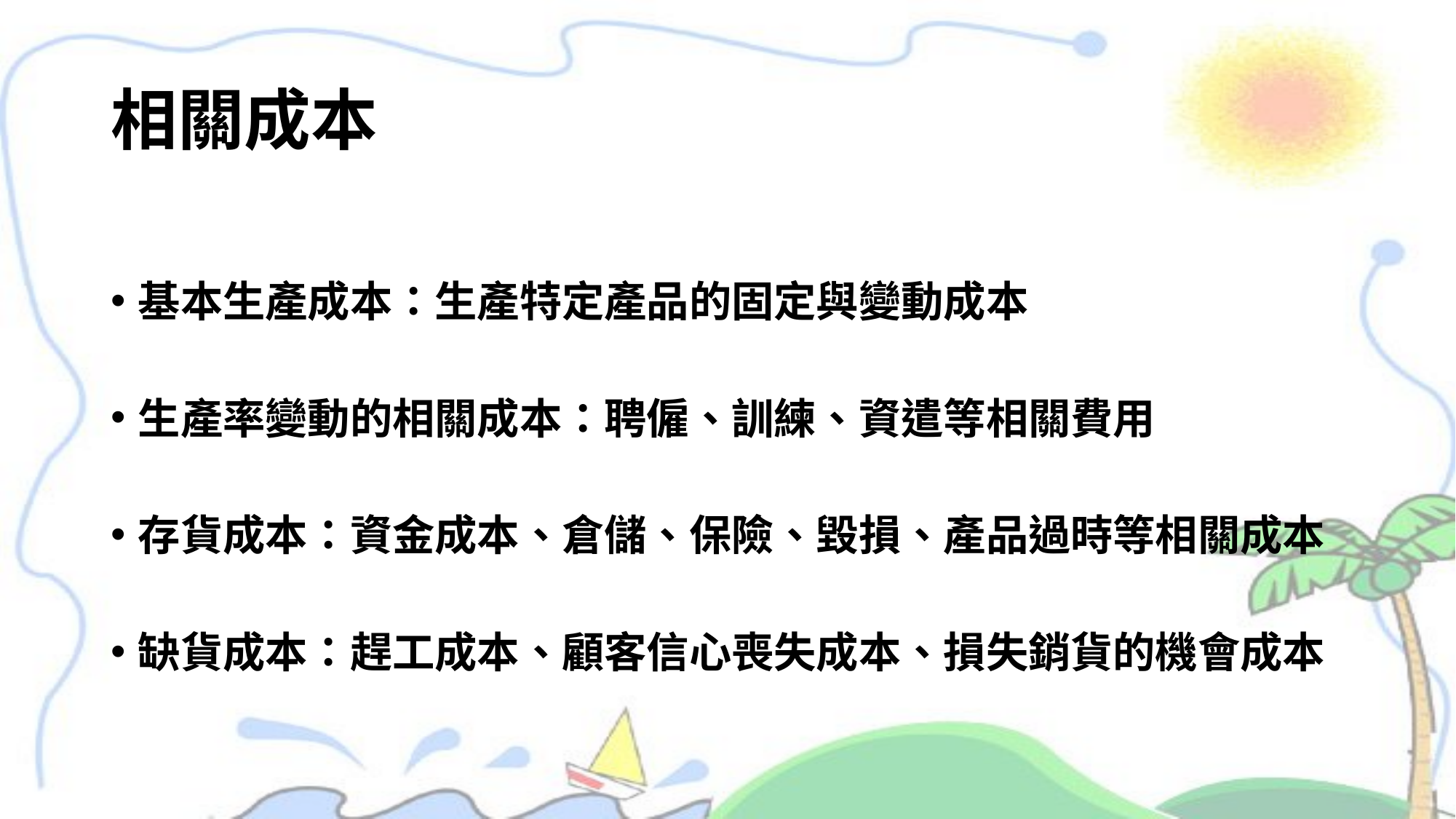

# 相關成本
基本生產成本：生產特定產品的固定與變動成本
生產率變動的相關成本：聘僱、訓練、資遣等相關費用
存貨成本：資金成本、倉儲、保險、毀損、產品過時等相關成本
缺貨成本：趕工成本、顧客信心喪失成本、損失銷貨的機會成本